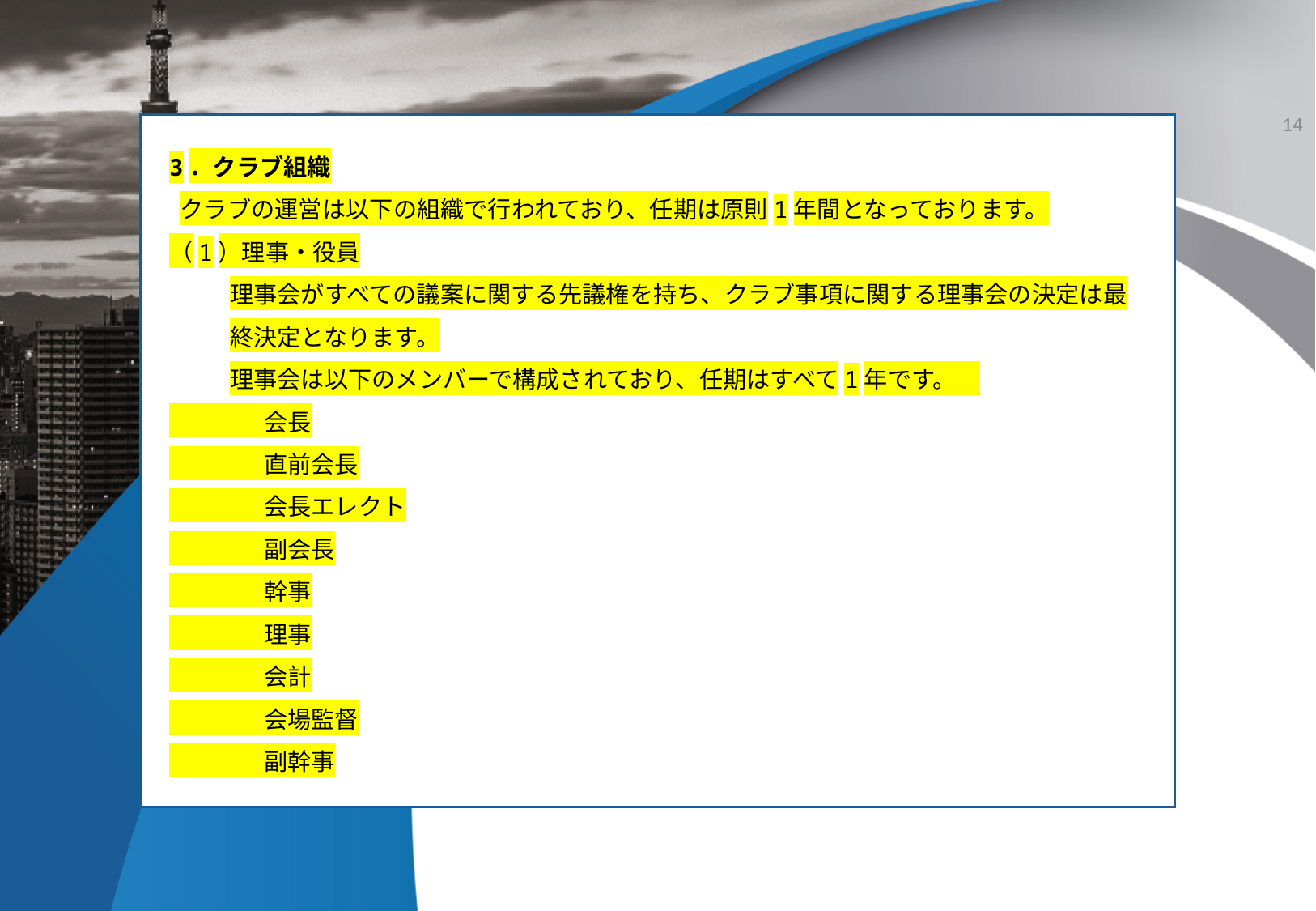

14
3．クラブ組織
 クラブの運営は以下の組織で行われており、任期は原則1年間となっております。
（1）理事・役員
理事会がすべての議案に関する先議権を持ち、クラブ事項に関する理事会の決定は最終決定となります。
理事会は以下のメンバーで構成されており、任期はすべて1年です。
　　　　会長
　　　　直前会長
　　　　会長エレクト
　　　　副会長
　　　　幹事
　　　　理事
　　　　会計
　　　　会場監督
　　　　副幹事